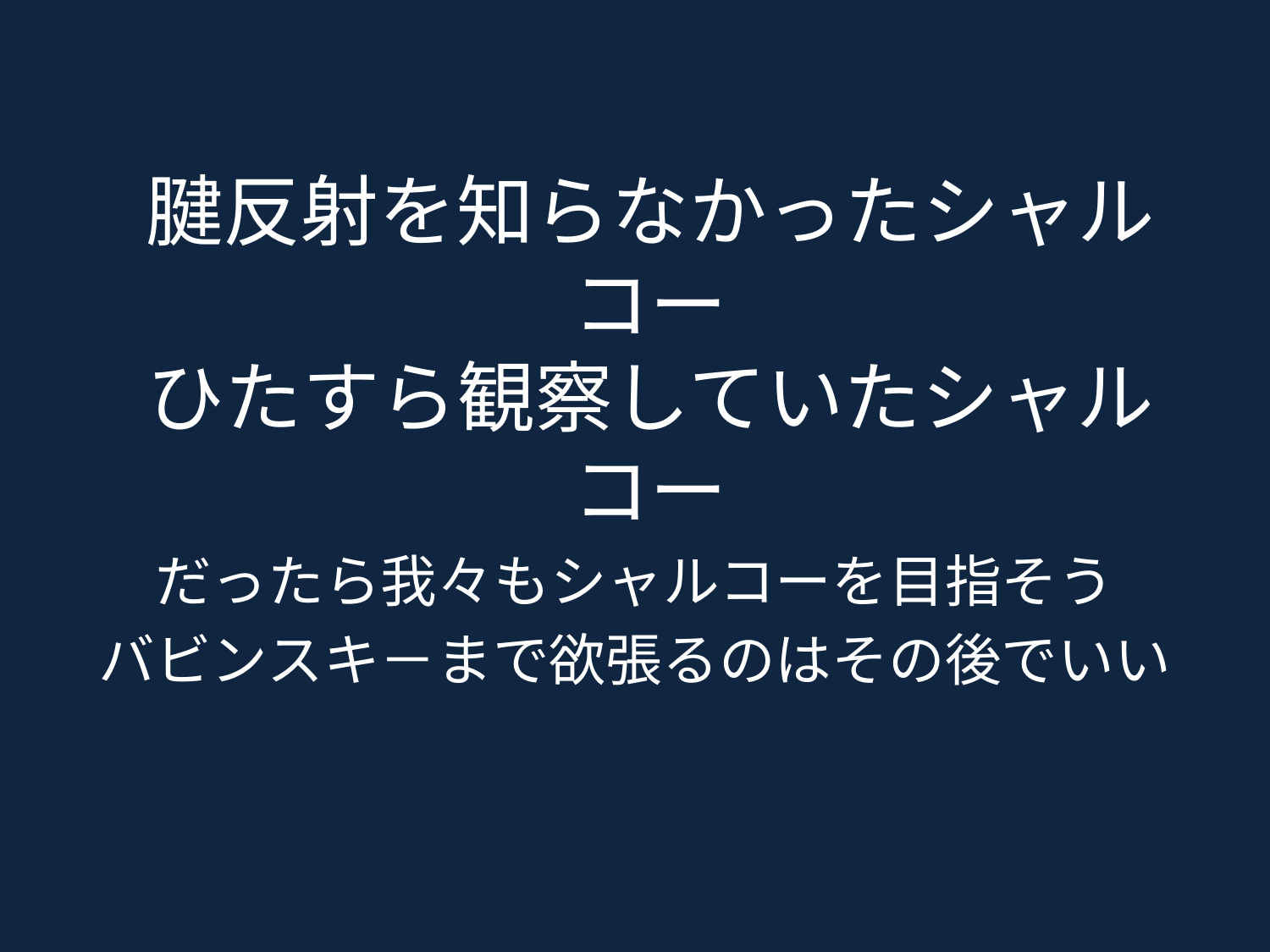

# 腱反射を知らなかったシャルコー ひたすら観察していたシャルコー
だったら我々もシャルコーを目指そう
バビンスキ－まで欲張るのはその後でいい